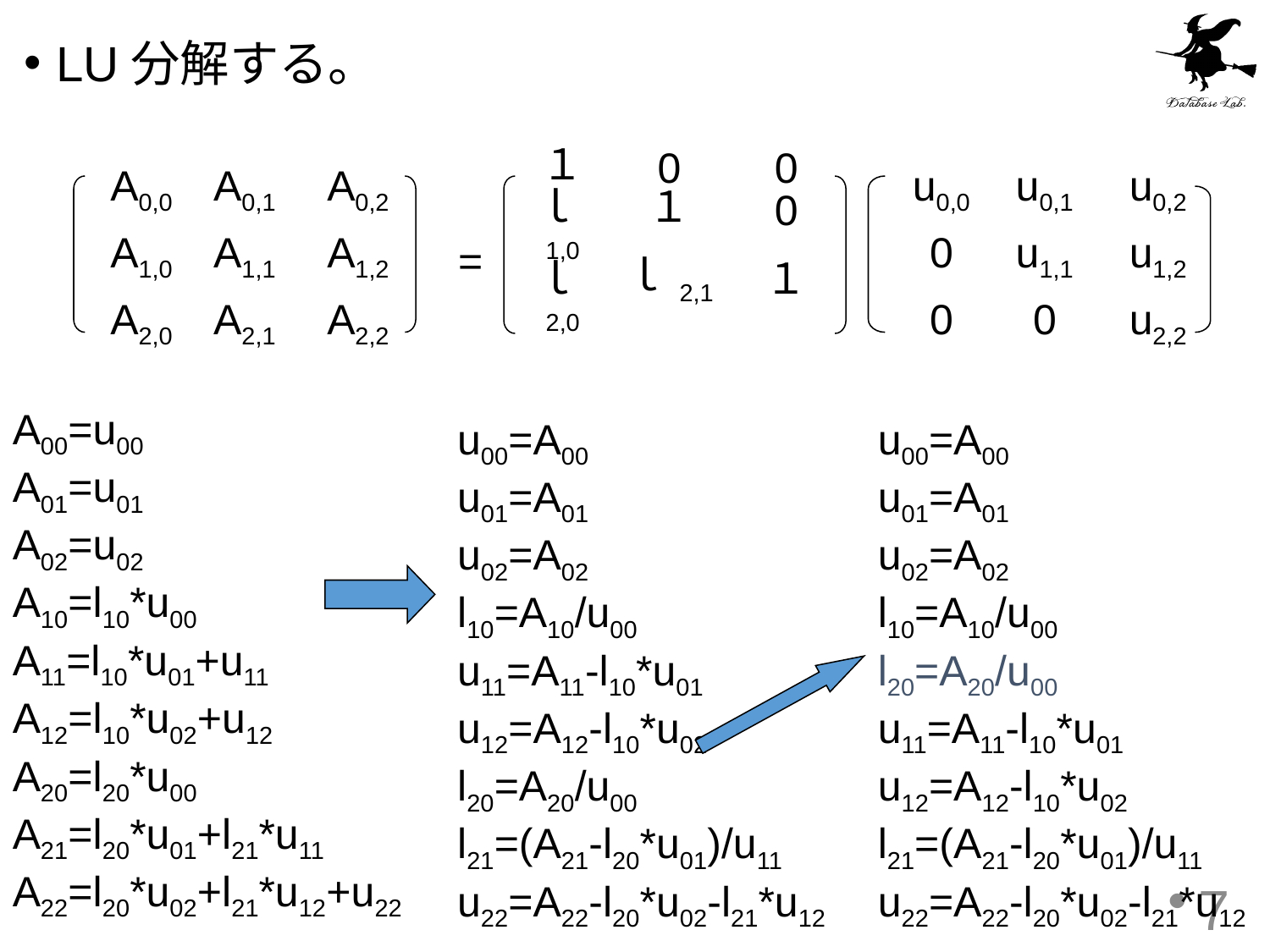

LU分解する。
| A0,0 | A0,1 | A0,2 |
| --- | --- | --- |
| A1,0 | A1,1 | A1,2 |
| A2,0 | A2,1 | A2,2 |
| １ | 0 | 0 |
| --- | --- | --- |
| ｌ1,0 | １ | 0 |
| ｌ2,0 | ｌ2,1 | １ |
| u0,0 | u0,1 | u0,2 |
| --- | --- | --- |
| 0 | u1,1 | u1,2 |
| 0 | 0 | u2,2 |

=
A00=u00
A01=u01
A02=u02
A10=l10*u00
A11=l10*u01+u11
A12=l10*u02+u12
A20=l20*u00
A21=l20*u01+l21*u11
A22=l20*u02+l21*u12+u22
u00=A00
u01=A01
u02=A02
l10=A10/u00
u11=A11-l10*u01
u12=A12-l10*u02
l20=A20/u00
l21=(A21-l20*u01)/u11
u22=A22-l20*u02-l21*u12
u00=A00
u01=A01
u02=A02
l10=A10/u00
l20=A20/u00
u11=A11-l10*u01
u12=A12-l10*u02
l21=(A21-l20*u01)/u11
u22=A22-l20*u02-l21*u12

7